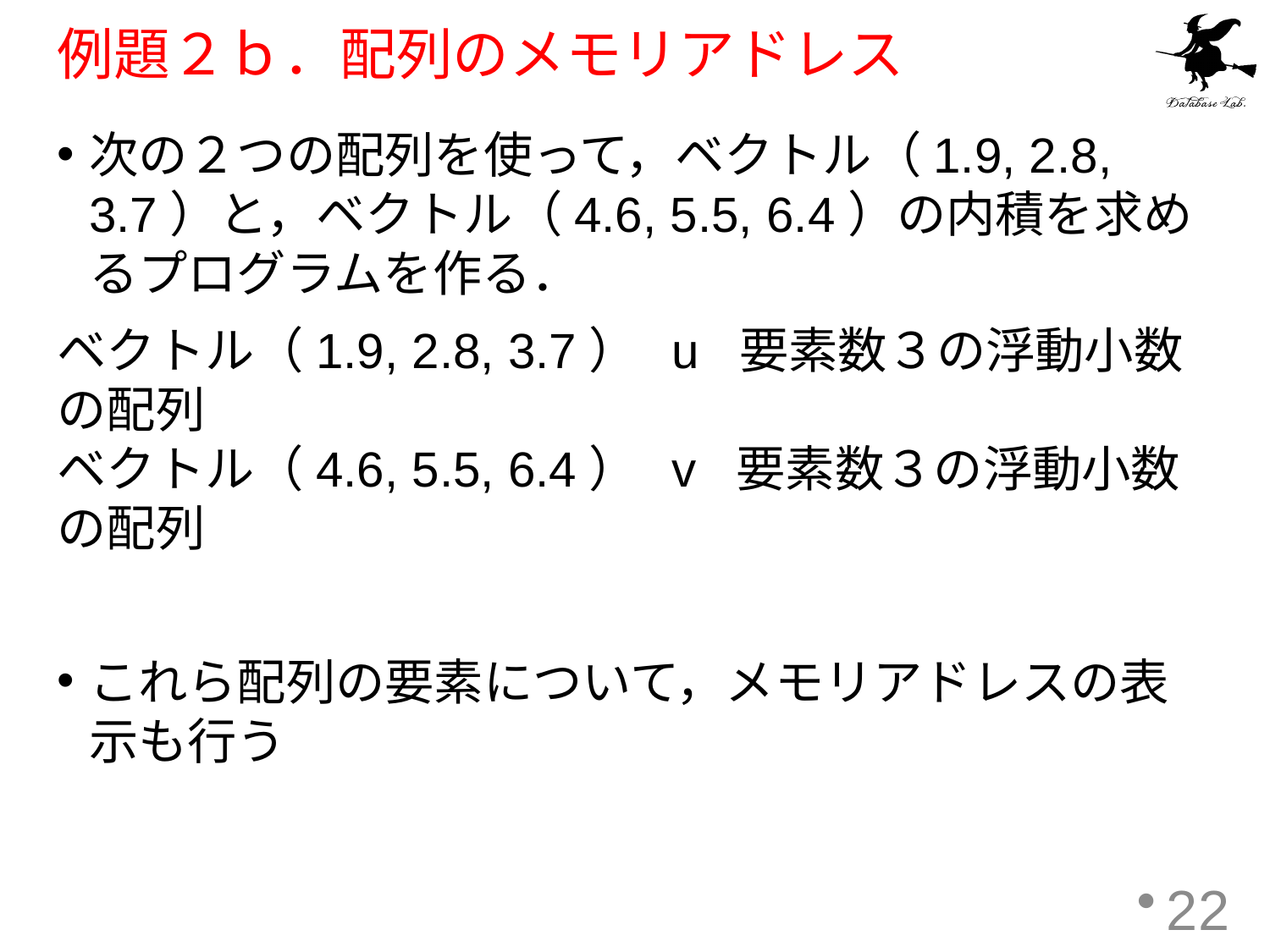

# 例題２ｂ．配列のメモリアドレス
次の２つの配列を使って，ベクトル（1.9, 2.8, 3.7）と，ベクトル（4.6, 5.5, 6.4）の内積を求めるプログラムを作る．
ベクトル（1.9, 2.8, 3.7）  u  要素数３の浮動小数の配列
ベクトル（4.6, 5.5, 6.4）  v  要素数３の浮動小数の配列

これら配列の要素について，メモリアドレスの表示も行う
22